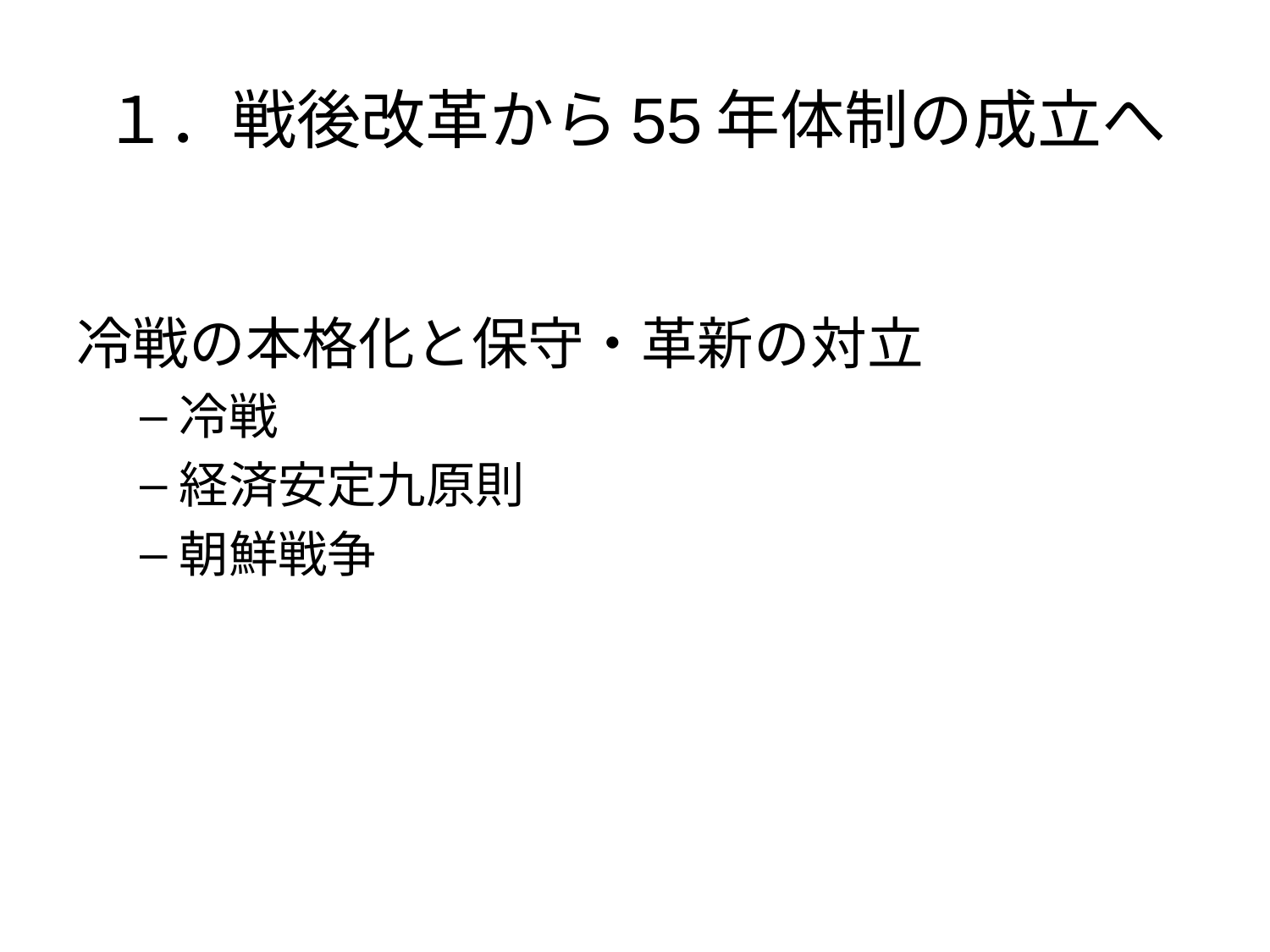

# １．戦後改革から55年体制の成立へ

冷戦の本格化と保守・革新の対立
冷戦
経済安定九原則
朝鮮戦争